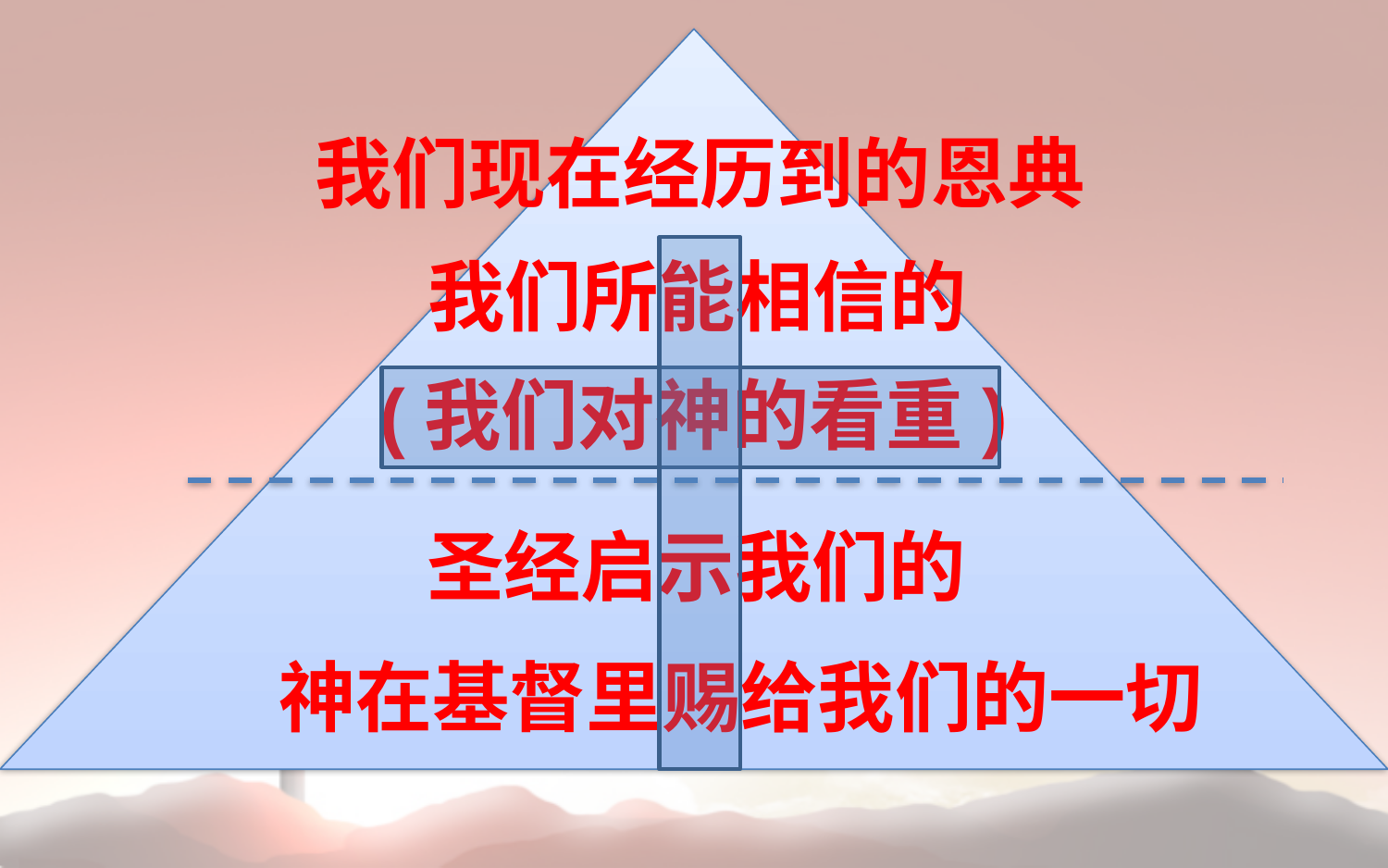

我们现在经历到的恩典

我们所能相信的
(我们对神的看重)

圣经启示我们的
神在基督里赐给我们的一切